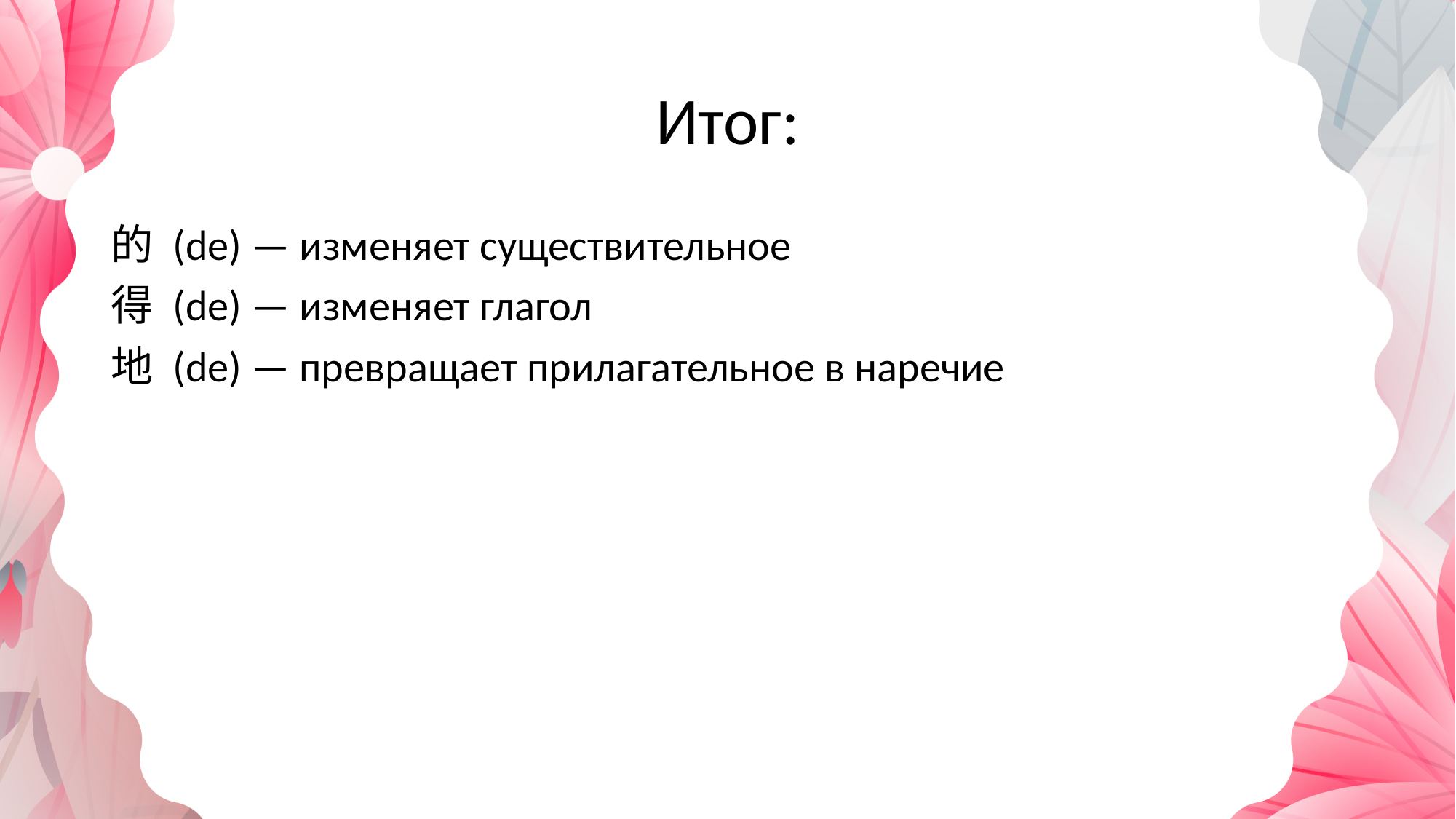

# Итог:
的 (de) — изменяет существительное
得 (de) — изменяет глагол
地 (de) — превращает прилагательное в наречие